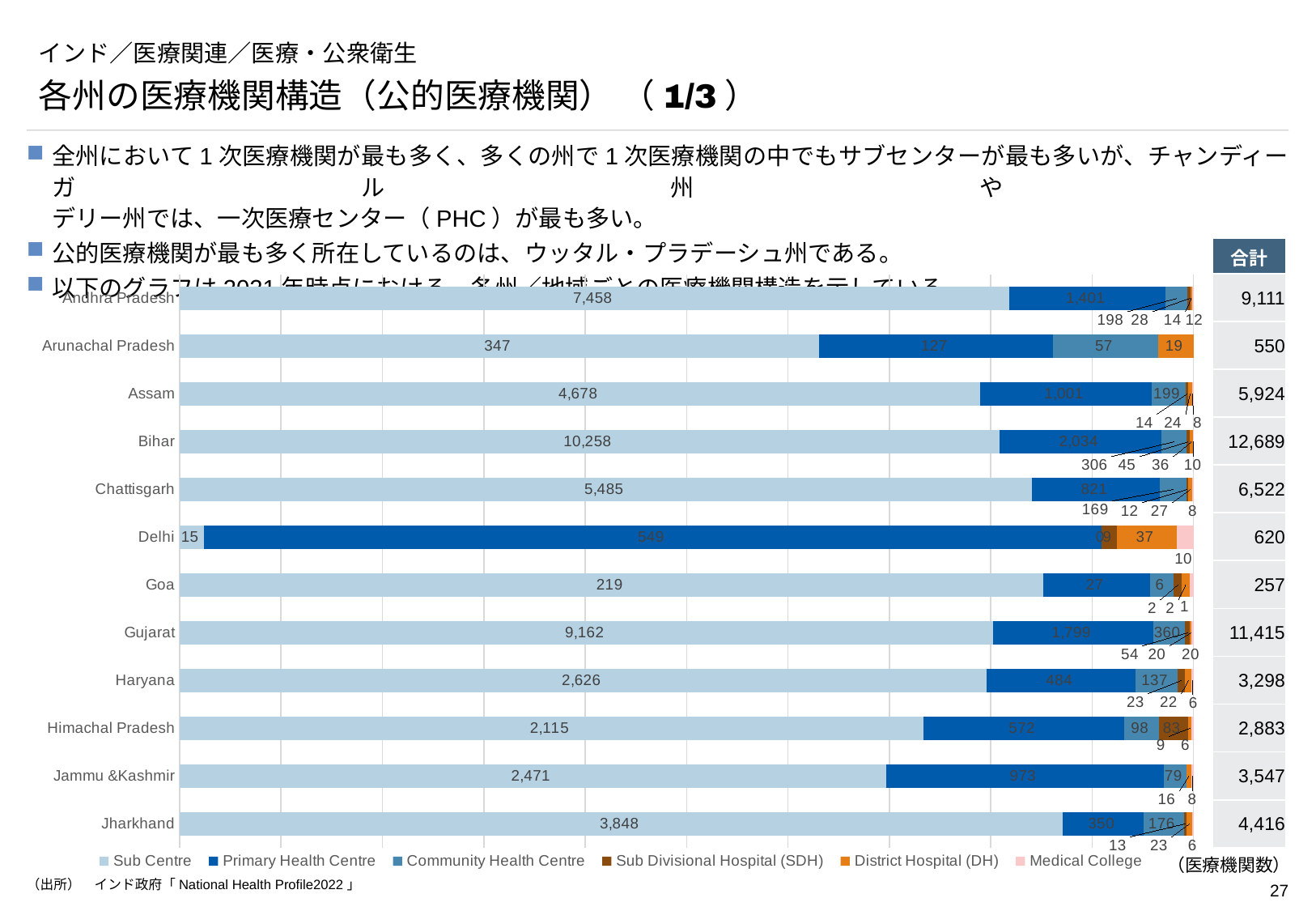

# インド／医療関連／医療・公衆衛生
各州の医療機関構造（公的医療機関） （1/3）
全州において1次医療機関が最も多く、多くの州で1次医療機関の中でもサブセンターが最も多いが、チャンディーガル州や
デリー州では、一次医療センター（PHC）が最も多い。
公的医療機関が最も多く所在しているのは、ウッタル・プラデーシュ州である。
以下のグラフは2021年時点における、各州／地域ごとの医療機関構造を示している。
| 合計 |
| --- |
| 9,111 |
| 550 |
| 5,924 |
| 12,689 |
| 6,522 |
| 620 |
| 257 |
| 11,415 |
| 3,298 |
| 2,883 |
| 3,547 |
| 4,416 |

[unsupported chart]

（医療機関数）
（出所）　インド政府「National Health Profile2022」